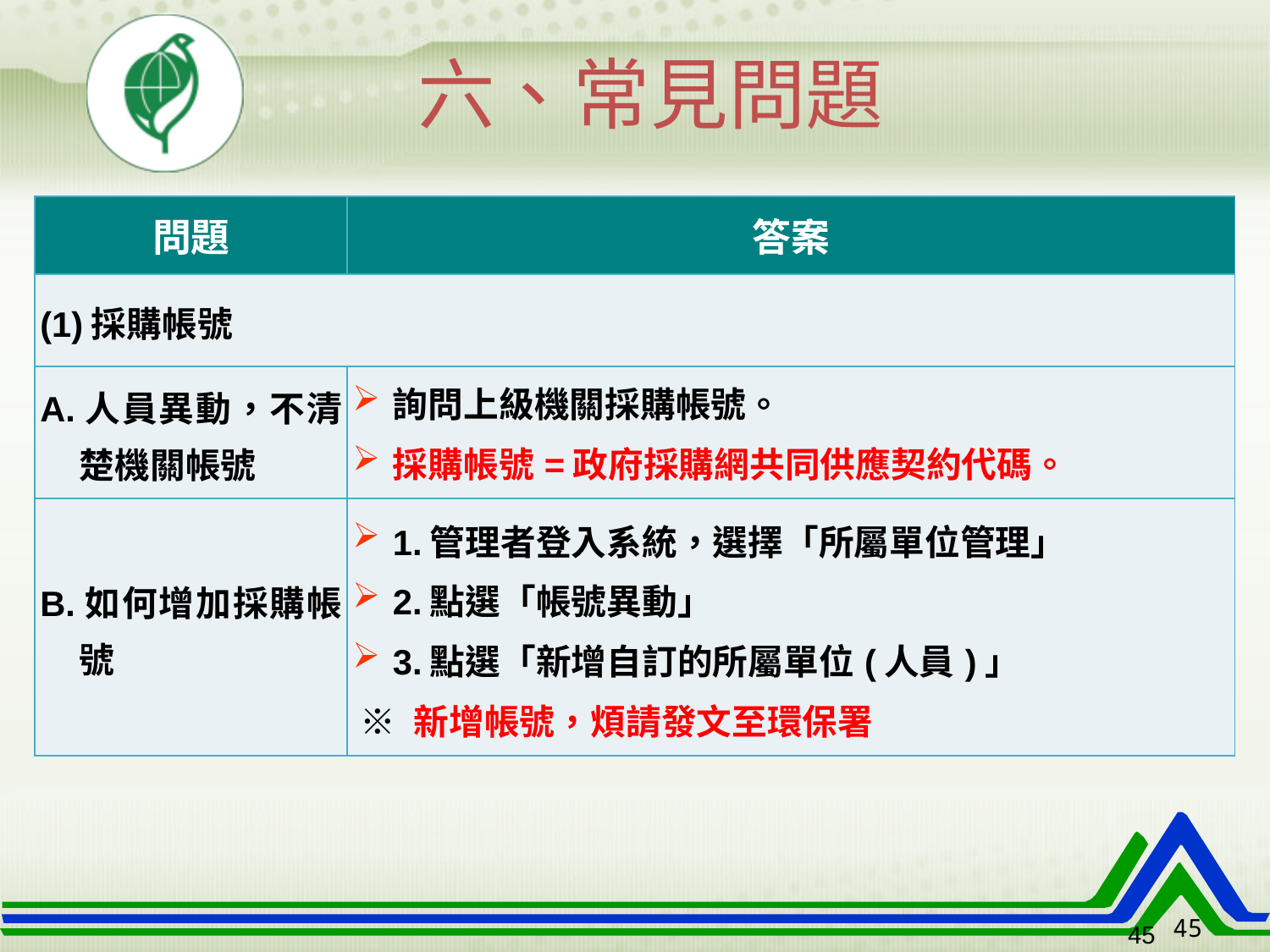

六、常見問題
| 問題 | 答案 |
| --- | --- |
| (1)採購帳號 |  |
| A.人員異動，不清楚機關帳號 | 詢問上級機關採購帳號。 採購帳號=政府採購網共同供應契約代碼。 |
| B.如何增加採購帳號 | 1.管理者登入系統，選擇「所屬單位管理」 2.點選「帳號異動」 3.點選「新增自訂的所屬單位(人員)」 ※ 新增帳號，煩請發文至環保署 |
45